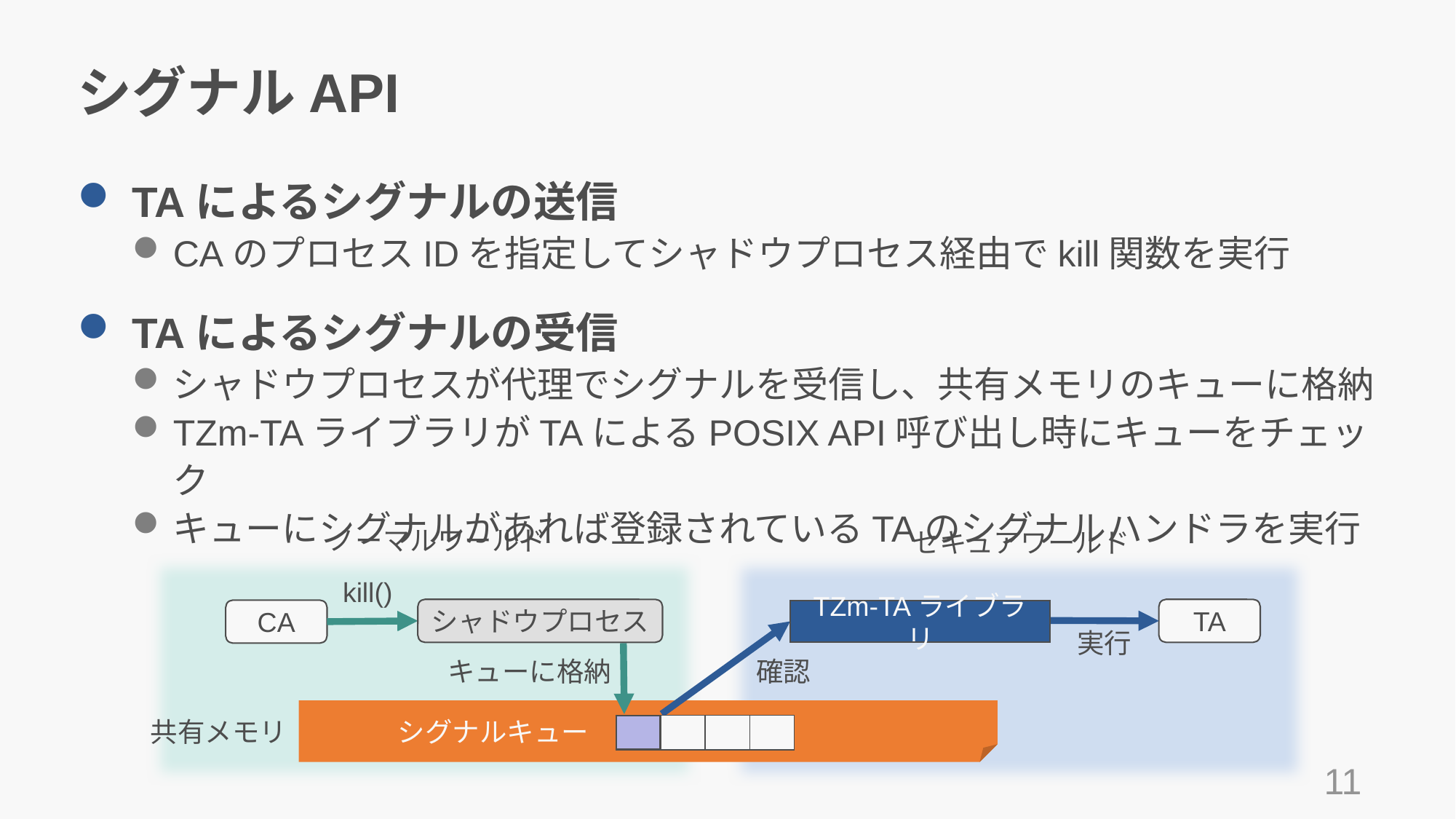

# シグナルAPI
TAによるシグナルの送信
CAのプロセスIDを指定してシャドウプロセス経由でkill関数を実行
TAによるシグナルの受信
シャドウプロセスが代理でシグナルを受信し、共有メモリのキューに格納
TZm-TAライブラリがTAによるPOSIX API呼び出し時にキューをチェック
キューにシグナルがあれば登録されているTAのシグナルハンドラを実行
ノーマルワールド
セキュアワールド

kill()
シャドウプロセス
TA
CA
TZm-TAライブラリ
実行
キューに格納
確認

共有メモリ
シグナルキュー
|  |  |  |  |
| --- | --- | --- | --- |